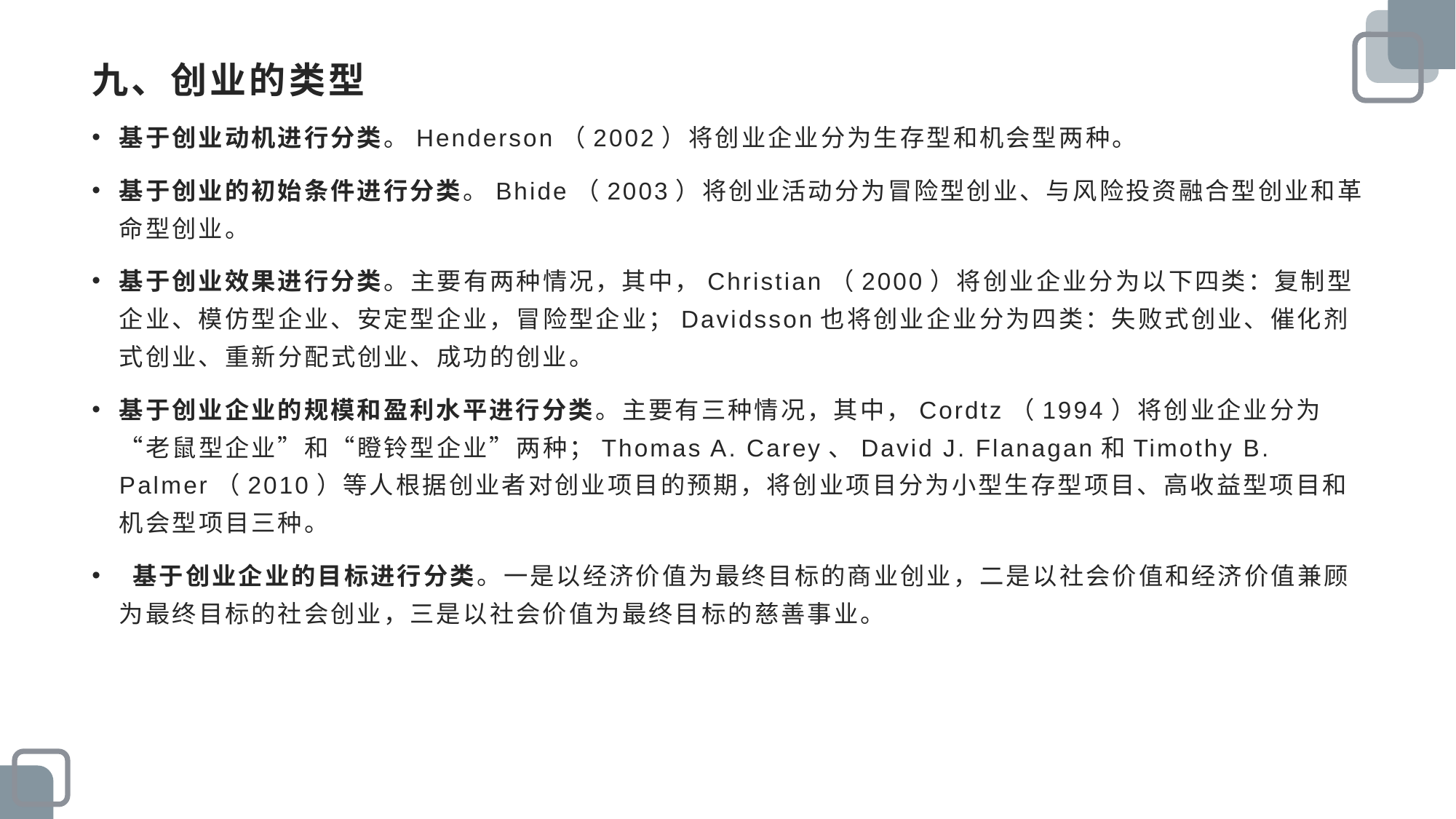

# 九、创业的类型
基于创业动机进行分类。Henderson（2002）将创业企业分为生存型和机会型两种。
基于创业的初始条件进行分类。Bhide（2003）将创业活动分为冒险型创业、与风险投资融合型创业和革命型创业。
基于创业效果进行分类。主要有两种情况，其中，Christian（2000）将创业企业分为以下四类：复制型企业、模仿型企业、安定型企业，冒险型企业；Davidsson也将创业企业分为四类：失败式创业、催化剂式创业、重新分配式创业、成功的创业。
基于创业企业的规模和盈利水平进行分类。主要有三种情况，其中，Cordtz（1994）将创业企业分为“老鼠型企业”和“瞪铃型企业”两种；Thomas A. Carey、David J. Flanagan和Timothy B. Palmer（2010）等人根据创业者对创业项目的预期，将创业项目分为小型生存型项目、高收益型项目和机会型项目三种。
 基于创业企业的目标进行分类。一是以经济价值为最终目标的商业创业，二是以社会价值和经济价值兼顾为最终目标的社会创业，三是以社会价值为最终目标的慈善事业。